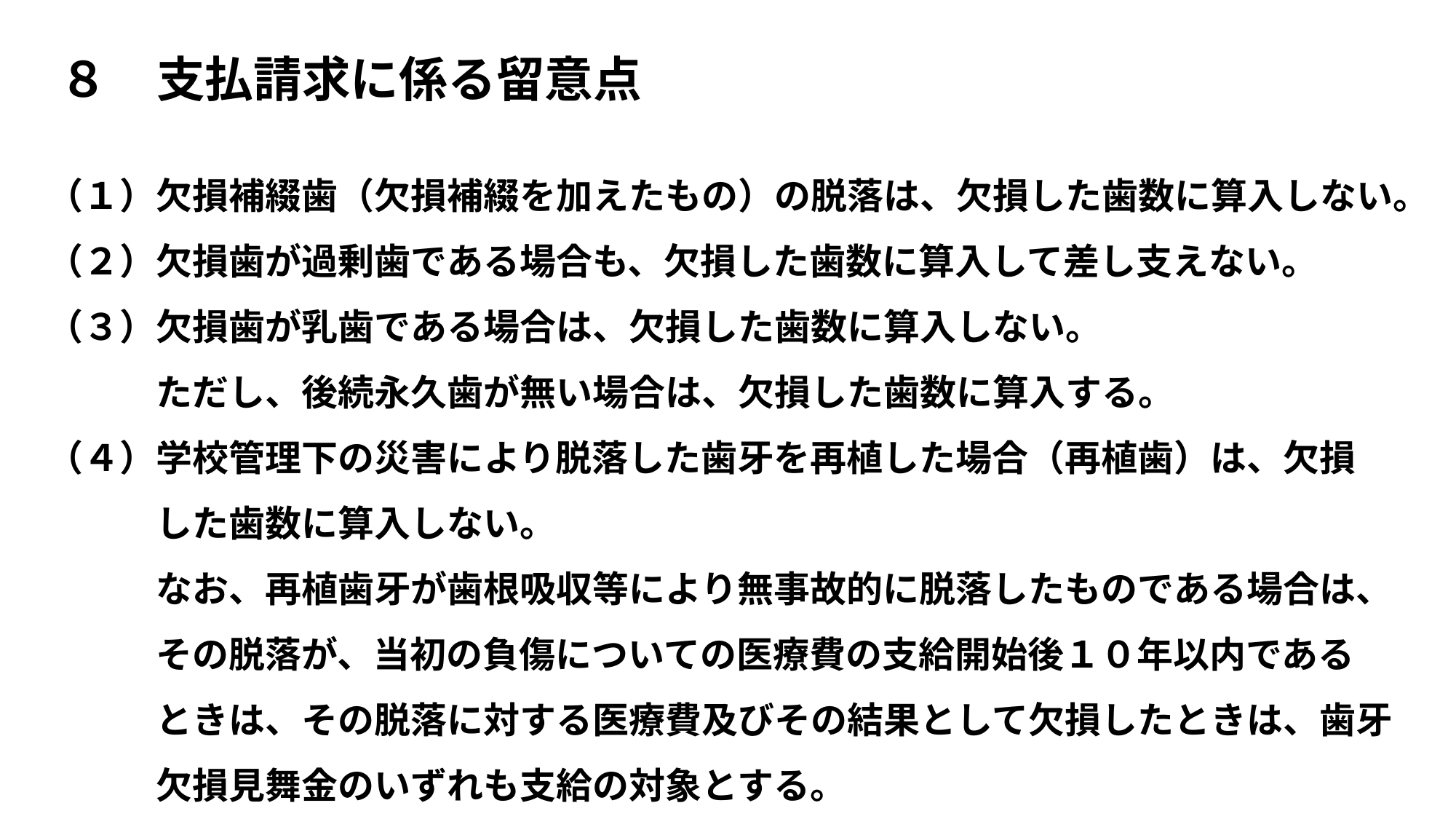

８　支払請求に係る留意点

　（１）欠損補綴歯（欠損補綴を加えたもの）の脱落は、欠損した歯数に算入しない。
　（２）欠損歯が過剰歯である場合も、欠損した歯数に算入して差し支えない。
　（３）欠損歯が乳歯である場合は、欠損した歯数に算入しない。
　　　　ただし、後続永久歯が無い場合は、欠損した歯数に算入する。
　（４）学校管理下の災害により脱落した歯牙を再植した場合（再植歯）は、欠損
　　　　した歯数に算入しない。
　　　　なお、再植歯牙が歯根吸収等により無事故的に脱落したものである場合は、
　　　　その脱落が、当初の負傷についての医療費の支給開始後１０年以内である
　　　　ときは、その脱落に対する医療費及びその結果として欠損したときは、歯牙
　　　　欠損見舞金のいずれも支給の対象とする。